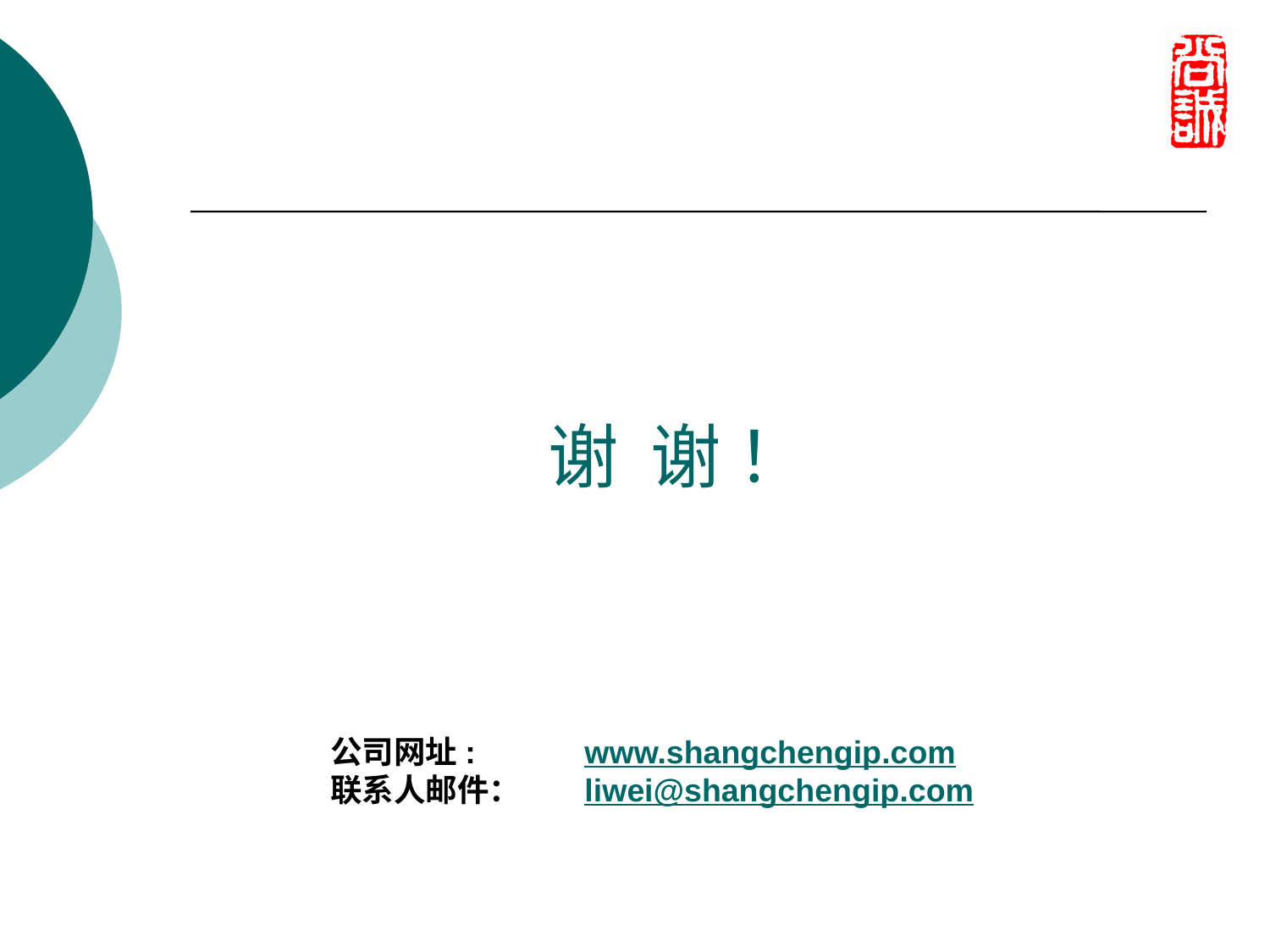

谢  谢 ！
公司网址: 	www.shangchengip.com
联系人邮件：	liwei@shangchengip.com